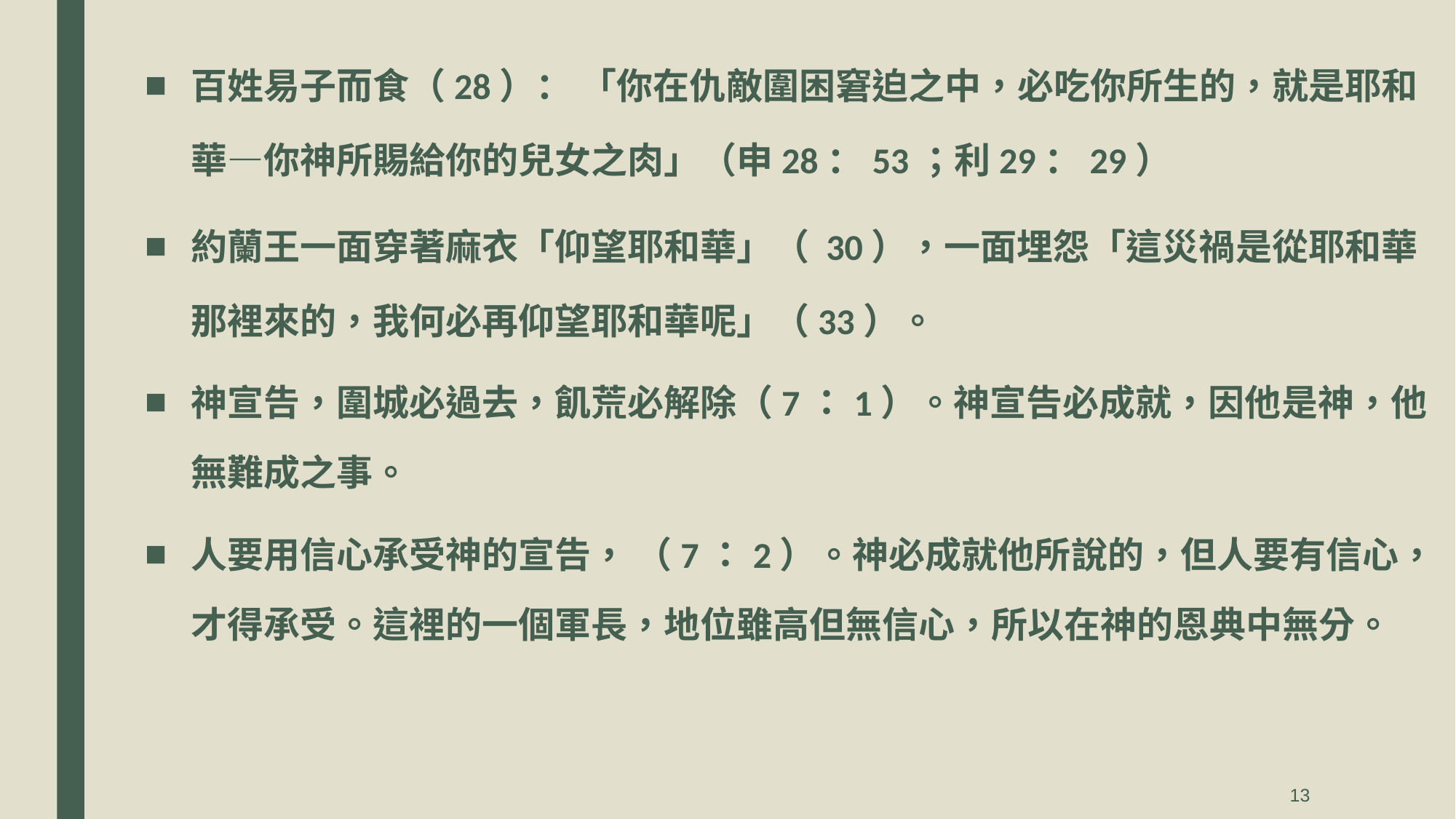

百姓易子而食（28）： 「你在仇敵圍困窘迫之中，必吃你所生的，就是耶和華—你神所賜給你的兒女之肉」（申28：53；利29：29）
約蘭王一面穿著麻衣「仰望耶和華」（ 30），一面埋怨「這災禍是從耶和華那裡來的，我何必再仰望耶和華呢」（33）。
神宣告，圍城必過去，飢荒必解除（7：1）。神宣告必成就，因他是神，他無難成之事。
人要用信心承受神的宣告， （7：2）。神必成就他所說的，但人要有信心，才得承受。這裡的一個軍長，地位雖高但無信心，所以在神的恩典中無分。

13